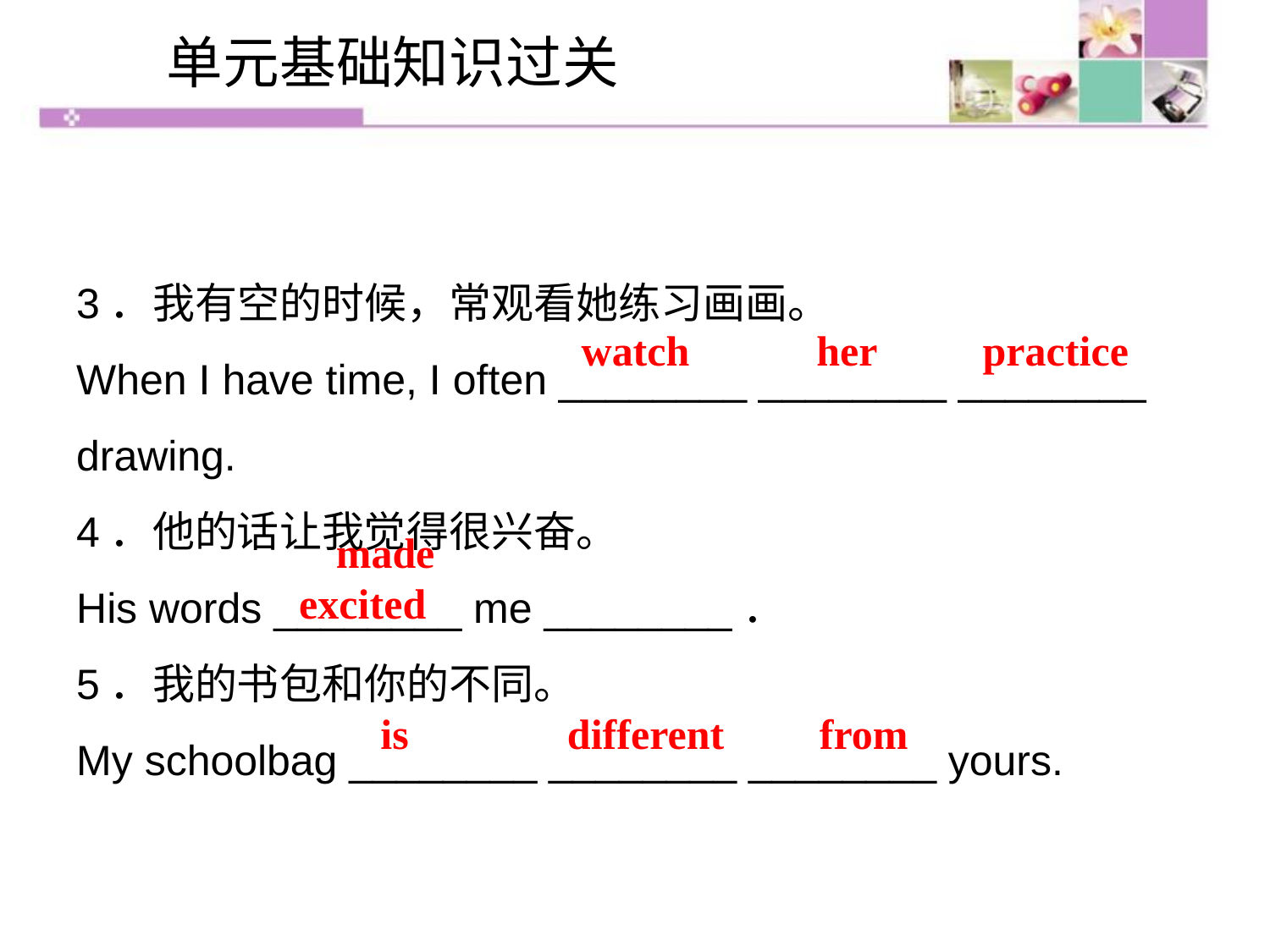

单元基础知识过关
3．我有空的时候，常观看她练习画画。
When I have time, I often ________ ________ ________ drawing.
4．他的话让我觉得很兴奋。
His words ________ me ________．
5．我的书包和你的不同。
My schoolbag ________ ________ ________ yours.
watch            her          practice
made                  excited
is               different         from